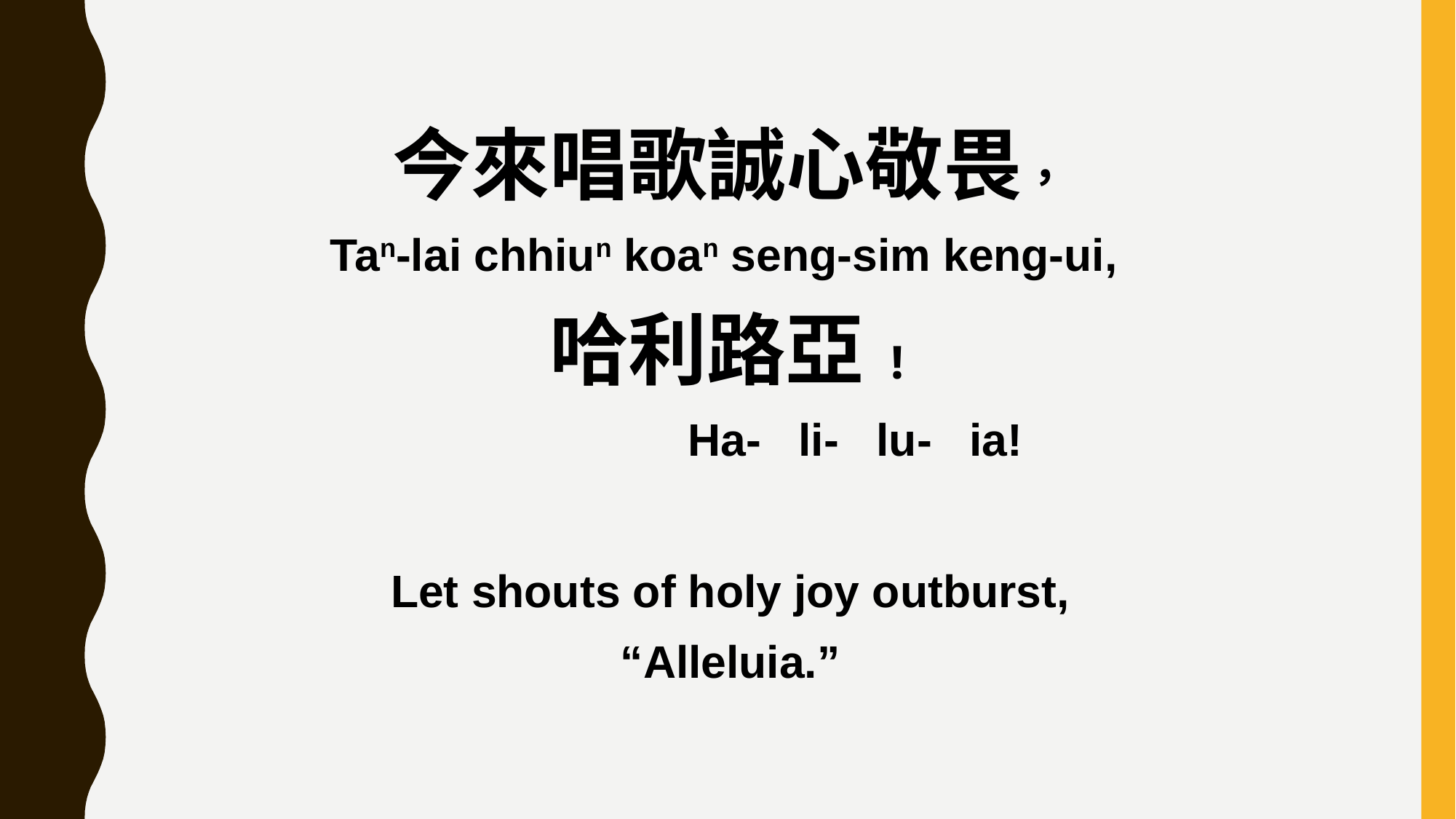

今來唱歌誠心敬畏，
Tan-lai chhiun koan seng-sim keng-ui,
哈利路亞!
                                       Ha-   li-   lu-   ia!

Let shouts of holy joy outburst,
“Alleluia.”